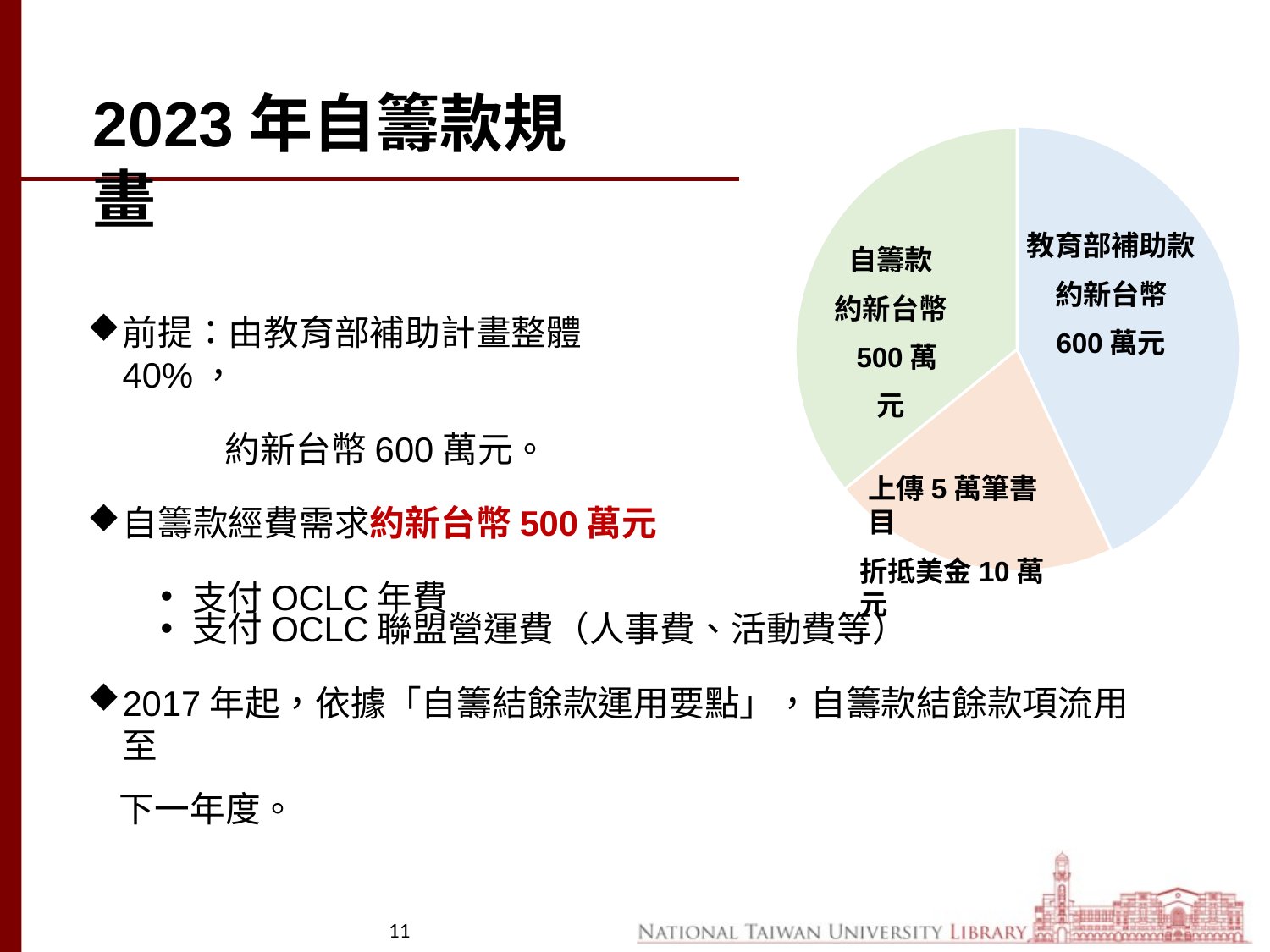

# 2023年自籌款規畫

教育部補助款 約新台幣 600萬元
自籌款 約新台幣  500萬元
前提：由教育部補助計畫整體40%，
約新台幣600萬元。
自籌款經費需求約新台幣500萬元
支付OCLC年費

上傳5萬筆書目
折抵美金10萬元
支付OCLC聯盟營運費（人事費、活動費等）
2017年起，依據「自籌結餘款運用要點」，自籌款結餘款項流用至
下一年度。
11